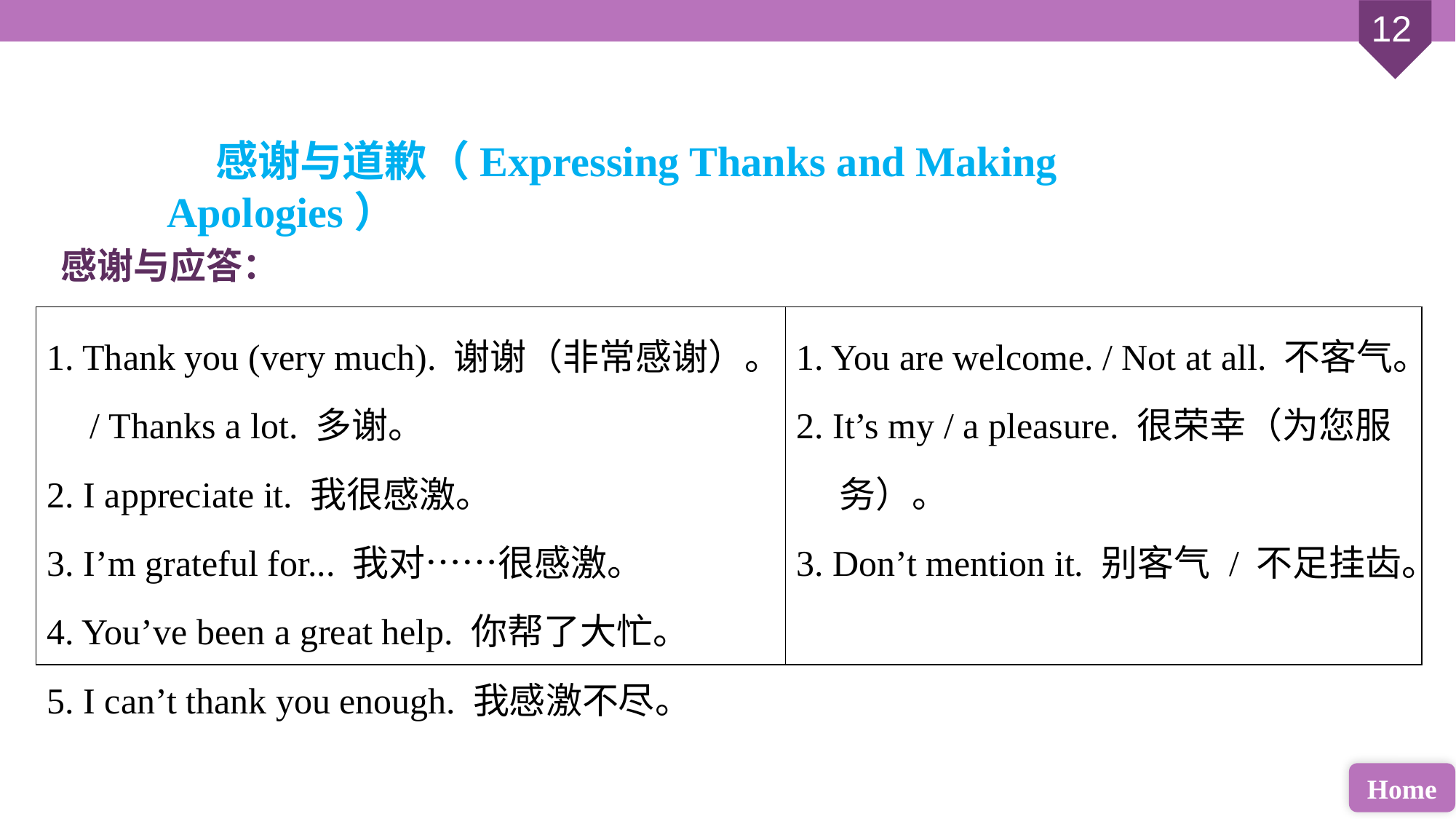

感谢与道歉（Expressing Thanks and Making Apologies）
感谢与应答：
| 1. Thank you (very much). 谢谢（非常感谢）。/ Thanks a lot. 多谢。 2. I appreciate it. 我很感激。 3. I’m grateful for... 我对……很感激。 4. You’ve been a great help. 你帮了大忙。 5. I can’t thank you enough. 我感激不尽。 | 1. You are welcome. / Not at all. 不客气。 2. It’s my / a pleasure. 很荣幸（为您服务）。 3. Don’t mention it. 别客气 / 不足挂齿。 |
| --- | --- |